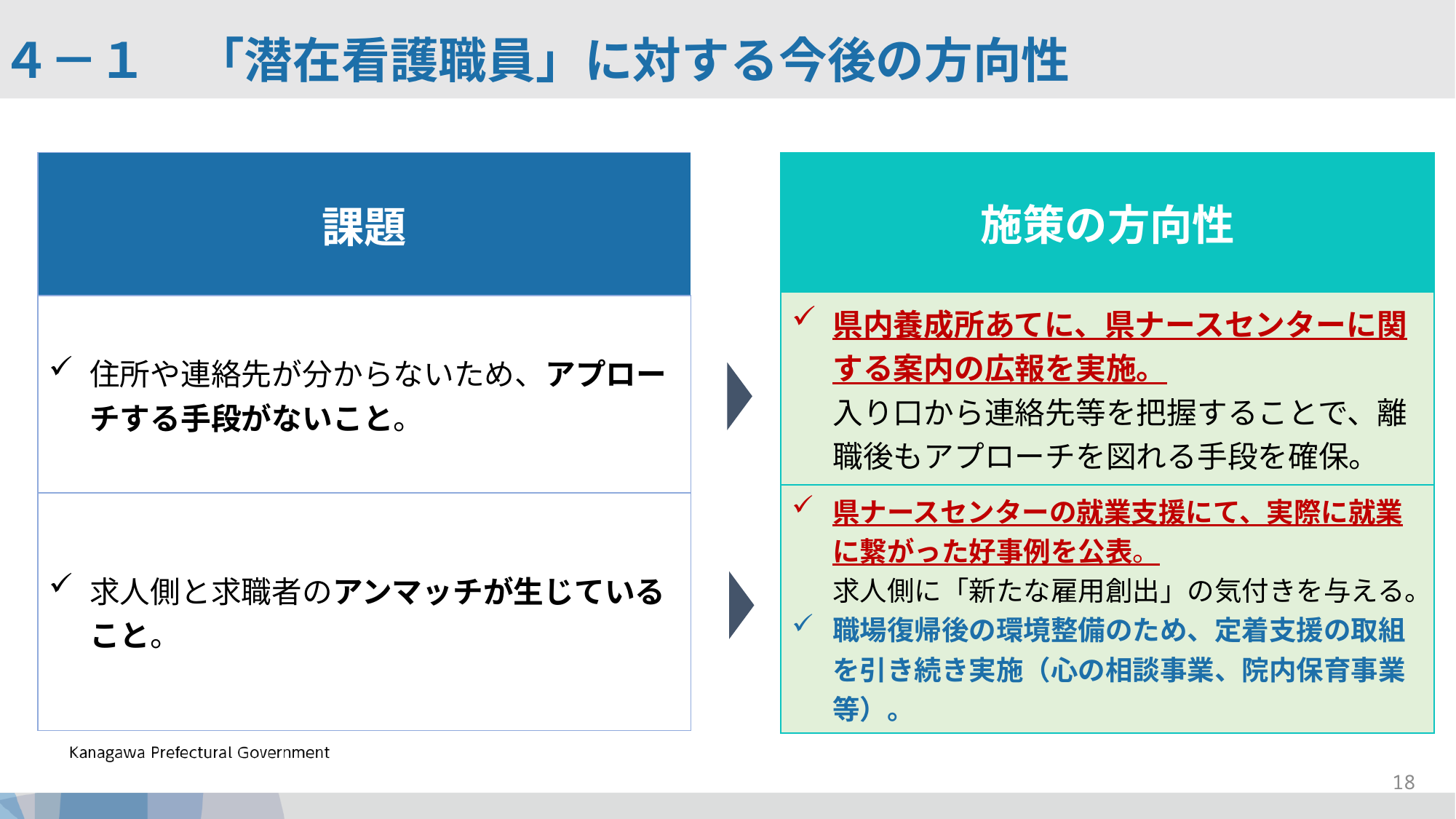

４－１　「潜在看護職員」に対する今後の方向性
| 課題 |
| --- |
| 住所や連絡先が分からないため、アプローチする手段がないこと。 |
| 求人側と求職者のアンマッチが生じていること。 |
| 施策の方向性 |
| --- |
| 県内養成所あてに、県ナースセンターに関する案内の広報を実施。 入り口から連絡先等を把握することで、離職後もアプローチを図れる手段を確保。 |
| 県ナースセンターの就業支援にて、実際に就業に繋がった好事例を公表。 求人側に「新たな雇用創出」の気付きを与える。 職場復帰後の環境整備のため、定着支援の取組を引き続き実施（心の相談事業、院内保育事業等）。 |

18